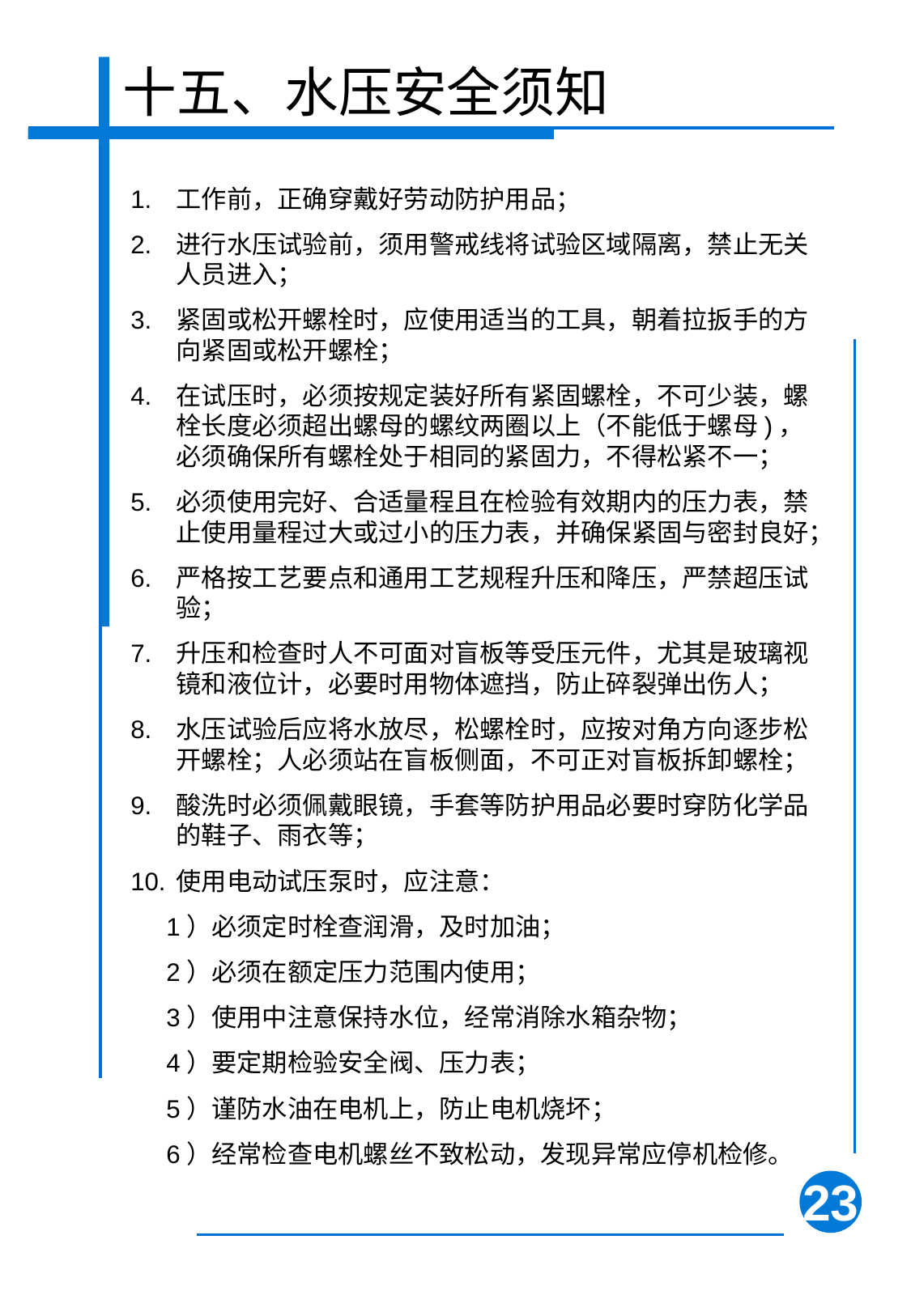

十五、水压安全须知

工作前，正确穿戴好劳动防护用品；
进行水压试验前，须用警戒线将试验区域隔离，禁止无关人员进入；
紧固或松开螺栓时，应使用适当的工具，朝着拉扳手的方向紧固或松开螺栓；
在试压时，必须按规定装好所有紧固螺栓，不可少装，螺栓长度必须超出螺母的螺纹两圈以上（不能低于螺母)，必须确保所有螺栓处于相同的紧固力，不得松紧不一；
必须使用完好、合适量程且在检验有效期内的压力表，禁止使用量程过大或过小的压力表，并确保紧固与密封良好；
严格按工艺要点和通用工艺规程升压和降压，严禁超压试验；
升压和检查时人不可面对盲板等受压元件，尤其是玻璃视镜和液位计，必要时用物体遮挡，防止碎裂弹出伤人；
水压试验后应将水放尽，松螺栓时，应按对角方向逐步松开螺栓；人必须站在盲板侧面，不可正对盲板拆卸螺栓；
酸洗时必须佩戴眼镜，手套等防护用品必要时穿防化学品的鞋子、雨衣等；
使用电动试压泵时，应注意：
1）必须定时栓查润滑，及时加油；
2）必须在额定压力范围内使用；
3）使用中注意保持水位，经常消除水箱杂物；
4）要定期检验安全阀、压力表；
5）谨防水油在电机上，防止电机烧坏；
6）经常检查电机螺丝不致松动，发现异常应停机检修。

23